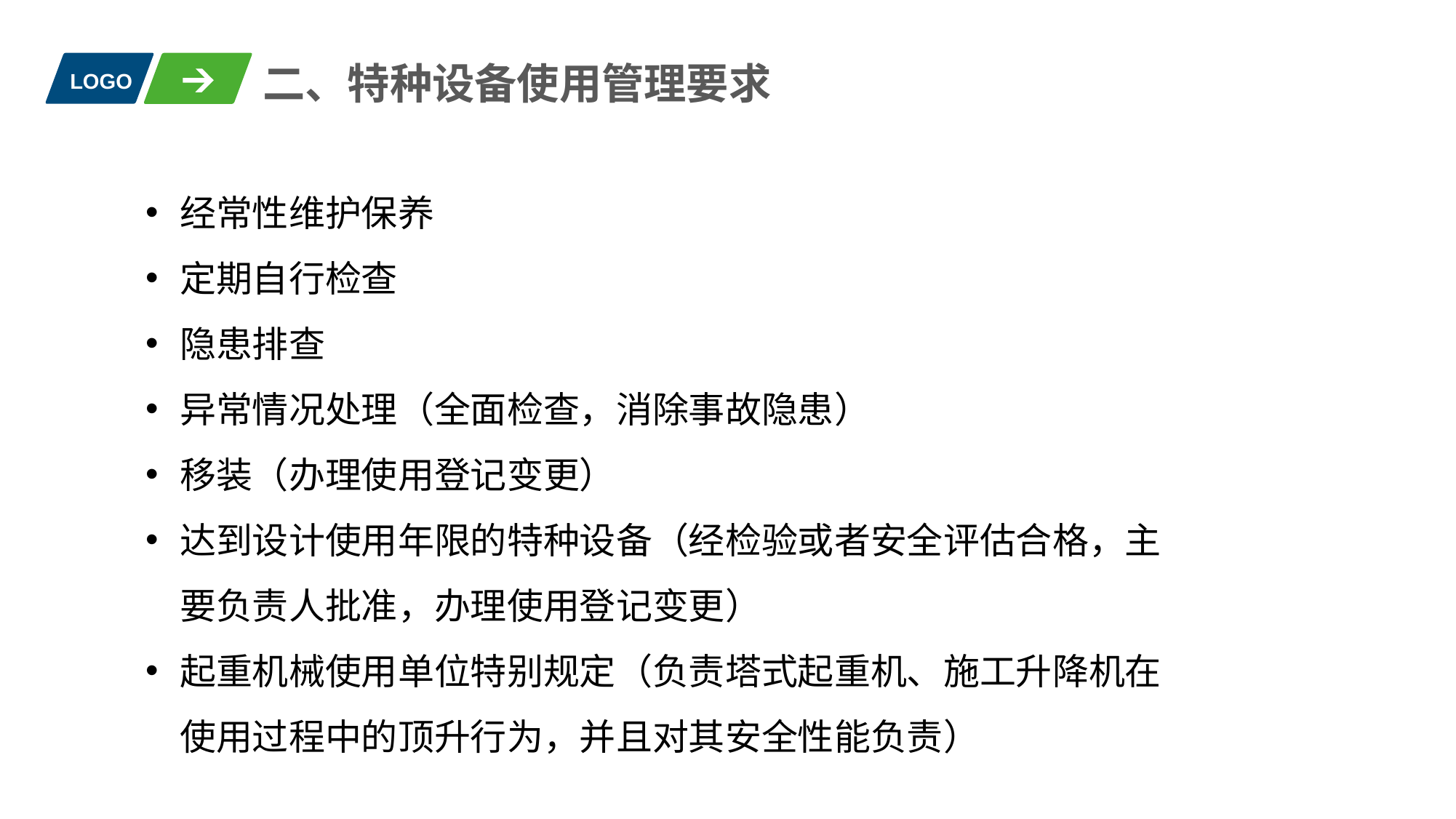

二、特种设备使用管理要求

LOGO

经常性维护保养
定期自行检查
隐患排查
异常情况处理（全面检查，消除事故隐患）
移装（办理使用登记变更）
达到设计使用年限的特种设备（经检验或者安全评估合格，主要负责人批准，办理使用登记变更）
起重机械使用单位特别规定（负责塔式起重机、施工升降机在使用过程中的顶升行为，并且对其安全性能负责）